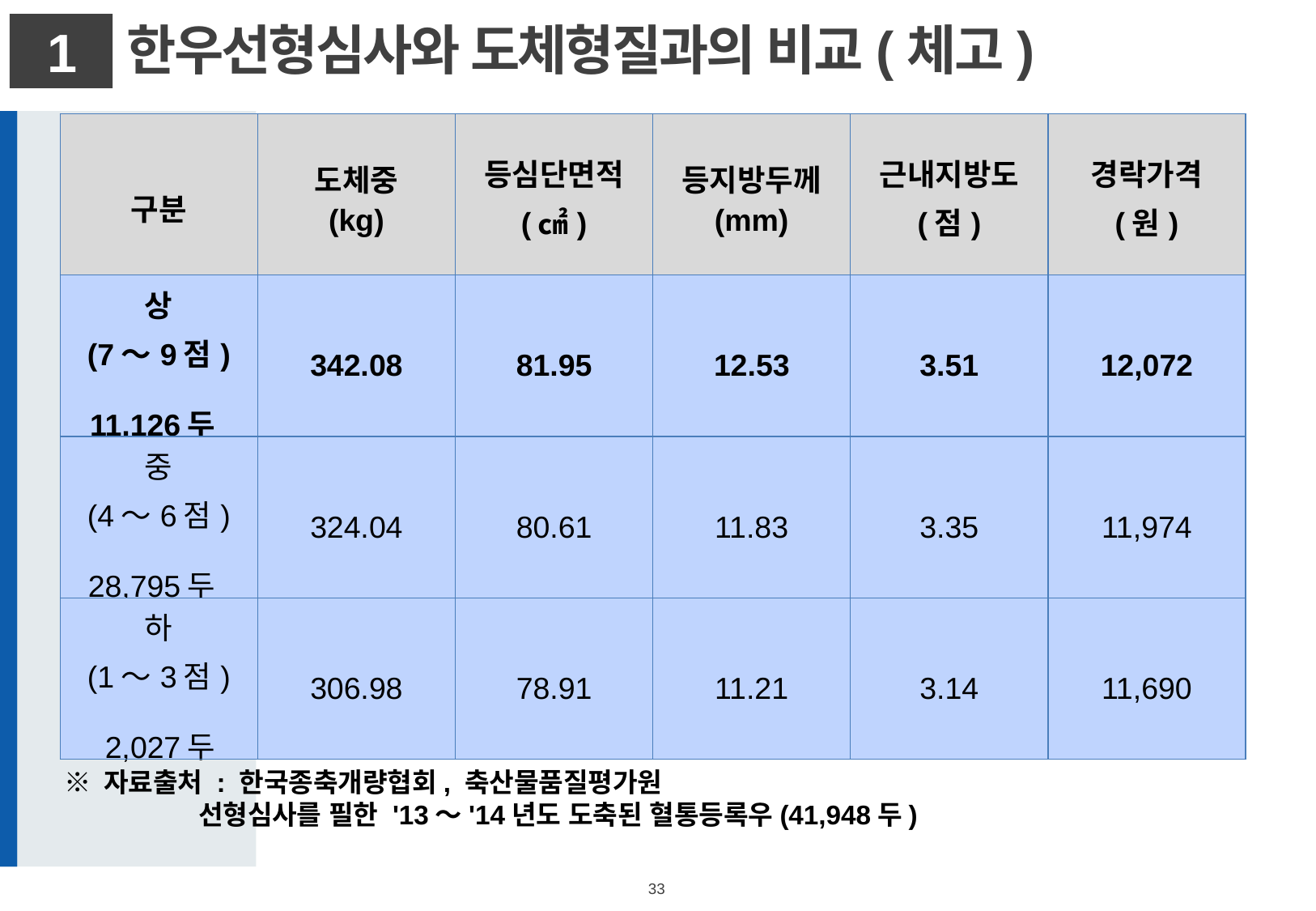

한우선형심사와 도체형질과의 비교(체고)
1
| 구분 | 도체중 (kg) | 등심단면적 (㎠) | 등지방두께 (mm) | 근내지방도 (점) | 경락가격 (원) |
| --- | --- | --- | --- | --- | --- |
| 상 (7～9점) 11,126두 | 342.08 | 81.95 | 12.53 | 3.51 | 12,072 |
| 중 (4～6점) 28,795두 | 324.04 | 80.61 | 11.83 | 3.35 | 11,974 |
| 하 (1～3점) 2,027두 | 306.98 | 78.91 | 11.21 | 3.14 | 11,690 |
※ 자료출처 : 한국종축개량협회, 축산물품질평가원
                 선형심사를 필한 '13～'14년도 도축된 혈통등록우(41,948두)
33